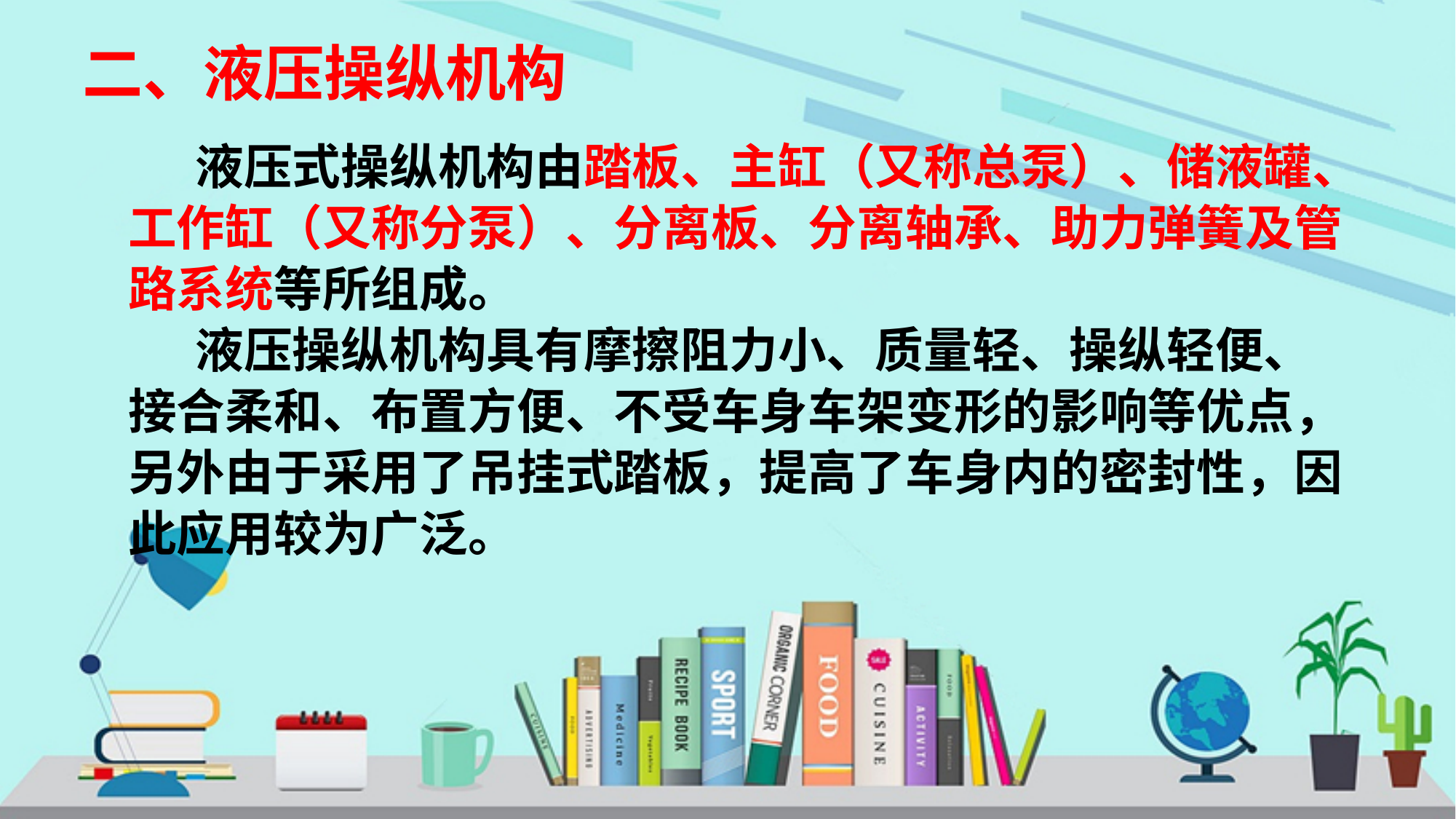

# 二、液压操纵机构
     液压式操纵机构由踏板、主缸（又称总泵）、储液罐、工作缸（又称分泵）、分离板、分离轴承、助力弹簧及管路系统等所组成。
     液压操纵机构具有摩擦阻力小、质量轻、操纵轻便、接合柔和、布置方便、不受车身车架变形的影响等优点，另外由于采用了吊挂式踏板，提高了车身内的密封性，因此应用较为广泛。